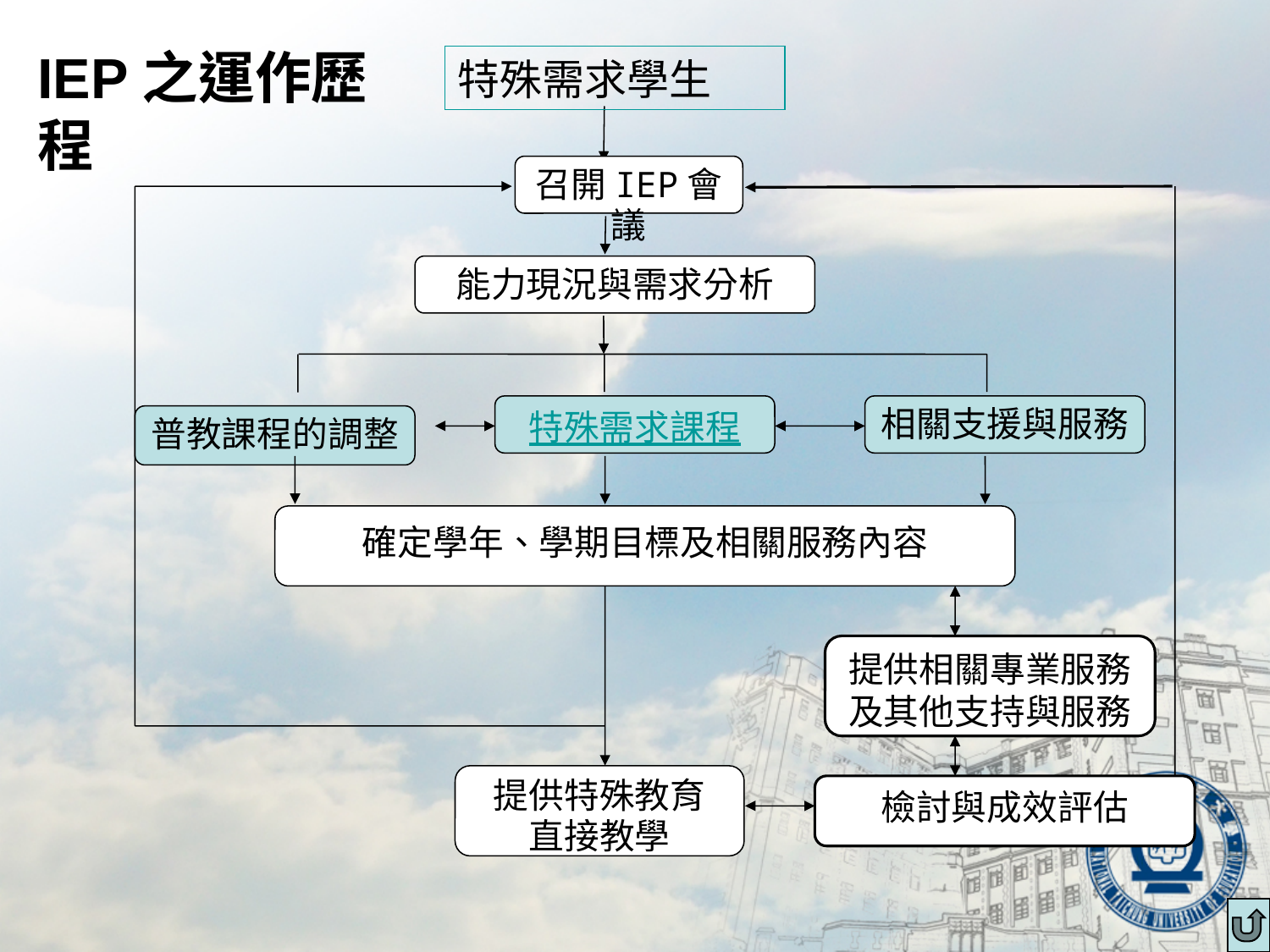

IEP之運作歷程
特殊需求學生

召開IEP會議

能力現況與需求分析

特殊需求課程
相關支援與服務
普教課程的調整

確定學年、學期目標及相關服務內容

提供相關專業服務
及其他支持與服務

提供特殊教育
直接教學

檢討與成效評估